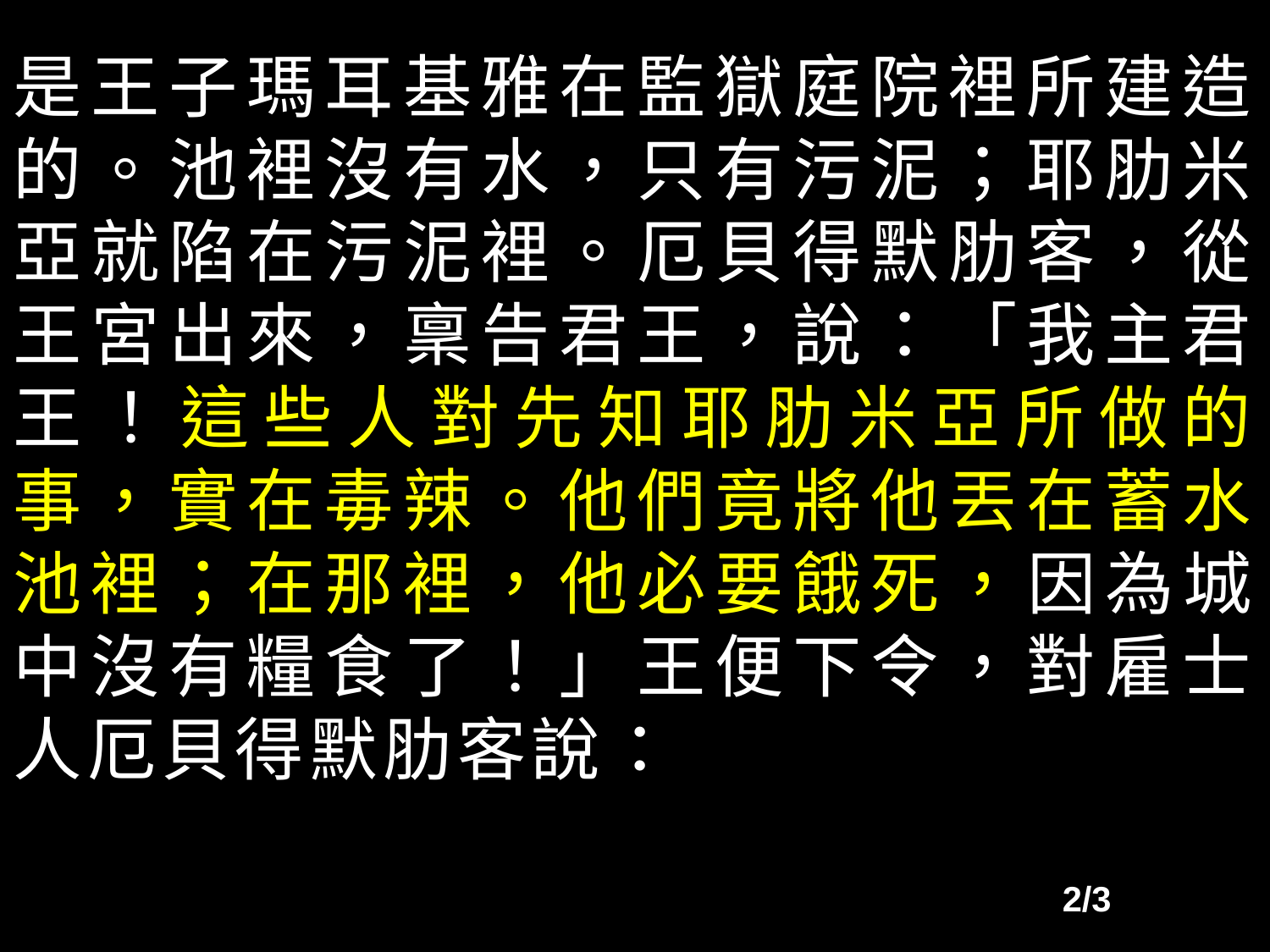

是王子瑪耳基雅在監獄庭院裡所建造的。池裡沒有水，只有污泥；耶肋米亞就陷在污泥裡。厄貝得默肋客，從王宮出來，稟告君王，說：「我主君王！這些人對先知耶肋米亞所做的事，實在毒辣。他們竟將他丟在蓄水池裡；在那裡，他必要餓死，因為城中沒有糧食了！」王便下令，對雇士人厄貝得默肋客說：
2/3